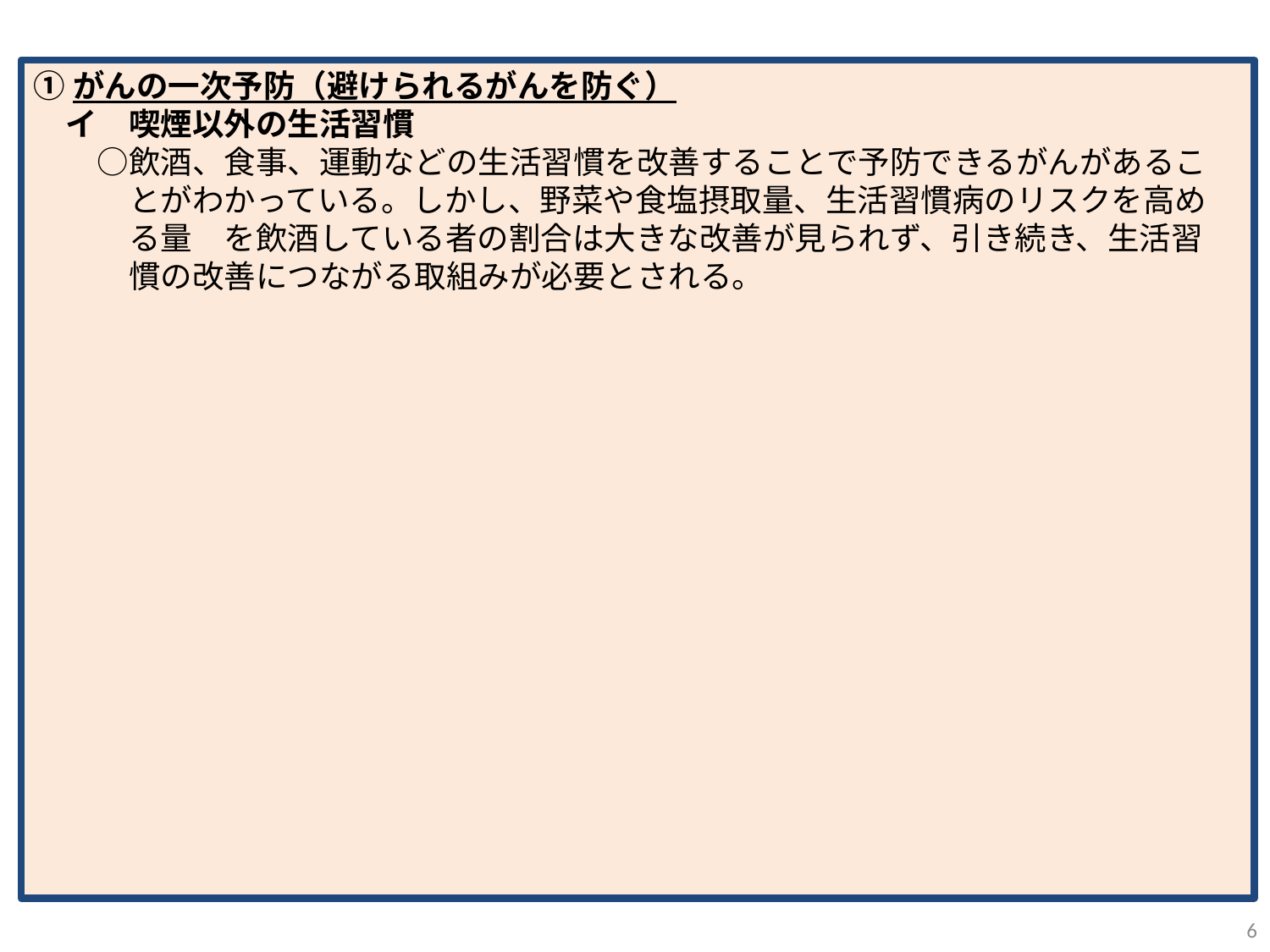

①がんの一次予防（避けられるがんを防ぐ）
　イ　喫煙以外の生活習慣
　　○飲酒、食事、運動などの生活習慣を改善することで予防できるがんがあるこ
　　　とがわかっている。しかし、野菜や食塩摂取量、生活習慣病のリスクを高め
　　　る量　を飲酒している者の割合は大きな改善が見られず、引き続き、生活習
　　　慣の改善につながる取組みが必要とされる。

6